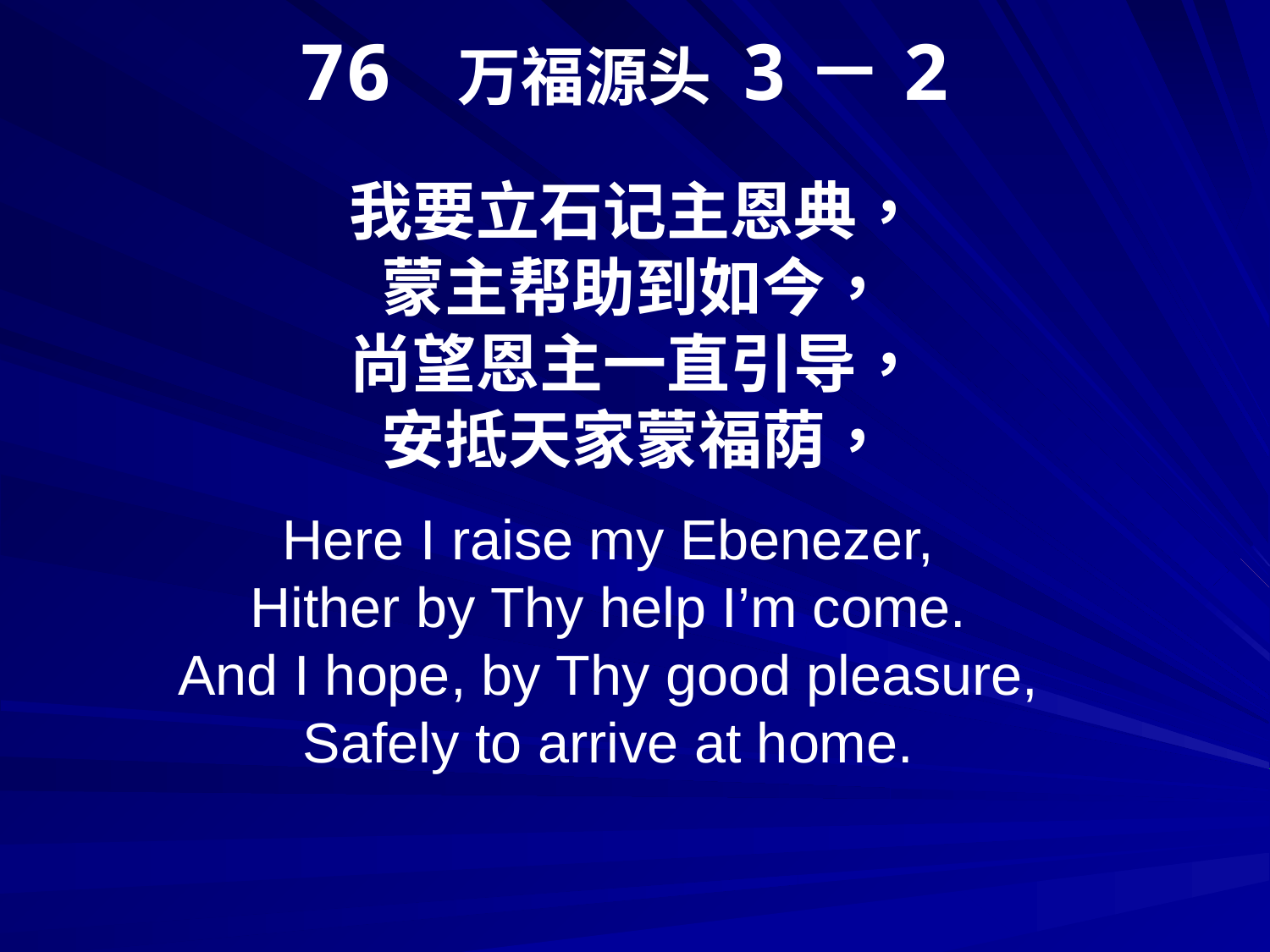

76 万福源头 3－2

我要立石记主恩典，
蒙主帮助到如今，
尚望恩主一直引导，
安抵天家蒙福荫，
Here I raise my Ebenezer,
Hither by Thy help I’m come.
And I hope, by Thy good pleasure,
Safely to arrive at home.